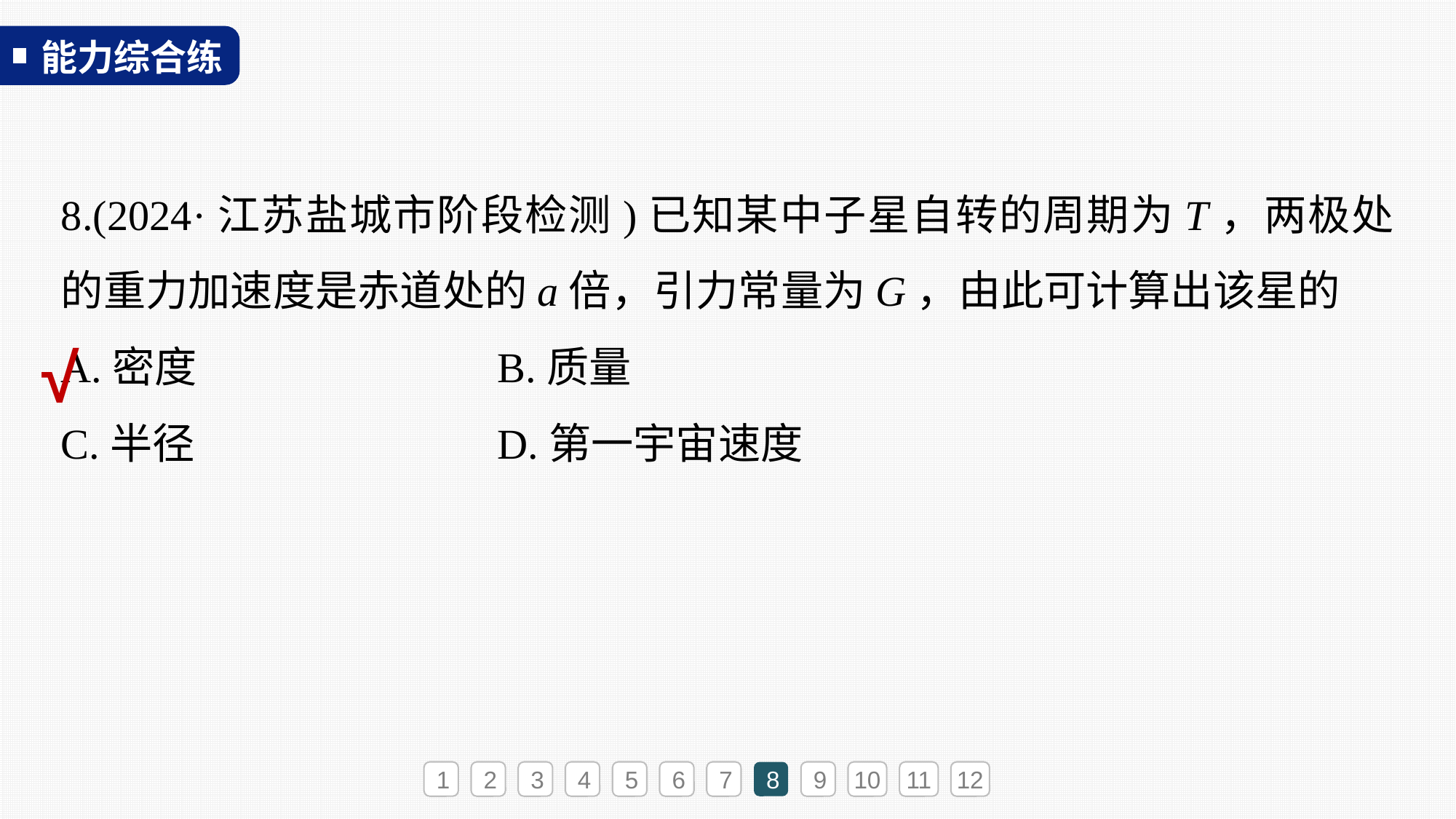

8.(2024·江苏盐城市阶段检测)已知某中子星自转的周期为T，两极处的重力加速度是赤道处的a倍，引力常量为G，由此可计算出该星的
A.密度  			B.质量
C.半径  			D.第一宇宙速度
√
1
2
3
4
5
6
7
8
9
10
11
12